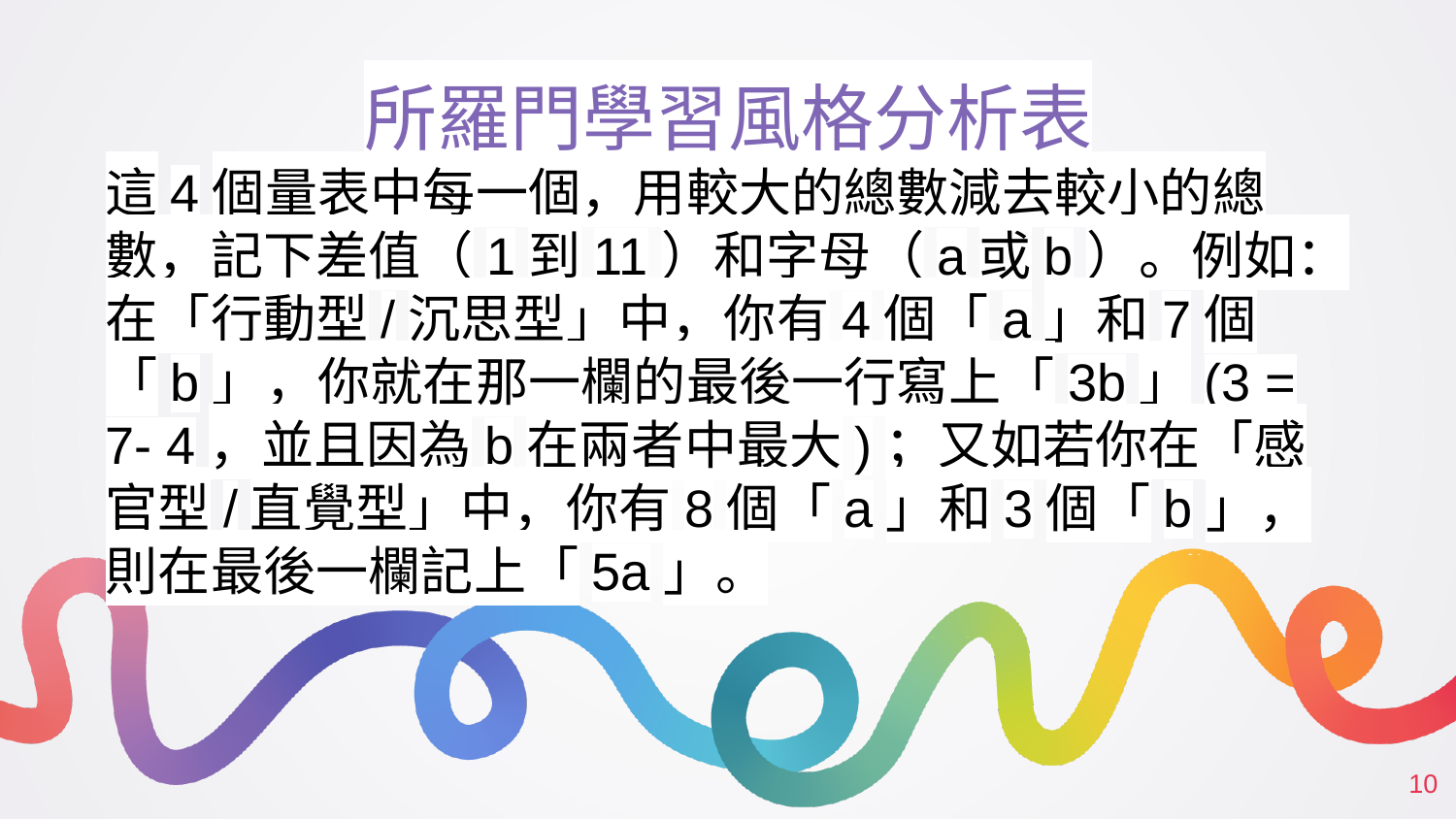

# 所羅門學習風格分析表
這4個量表中每一個，用較大的總數減去較小的總數，記下差值（1到11）和字母（a或b）。例如：在「行動型/沉思型」中，你有4個「a」和7個「b」，你就在那一欄的最後一行寫上「3b」(3 = 7- 4，並且因為b在兩者中最大)；又如若你在「感官型/直覺型」中，你有8個「a」和3個「b」，則在最後一欄記上「5a」。
10